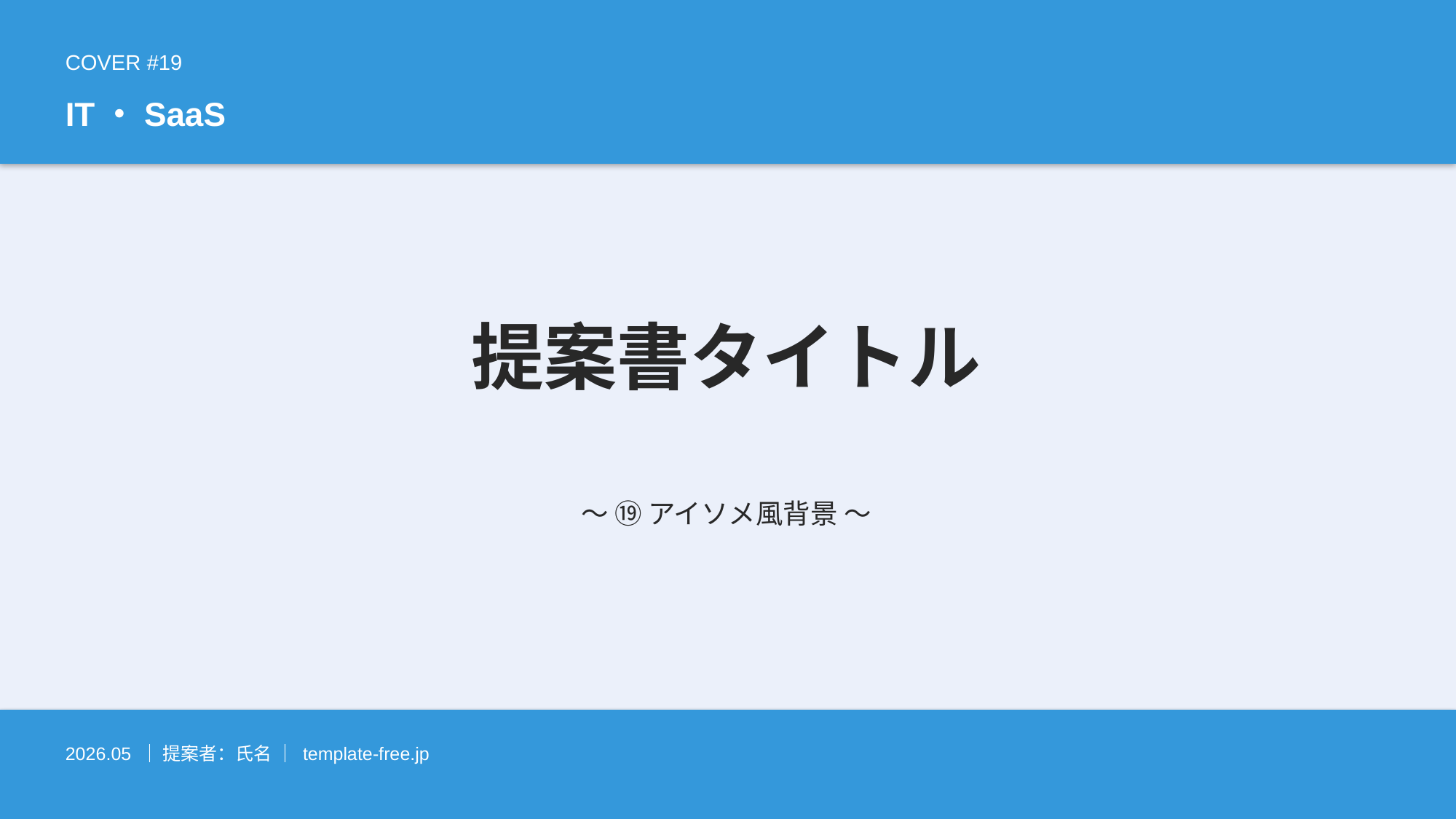

COVER #19
IT・SaaS
提案書タイトル
〜 ⑲ アイソメ風背景 〜

2026.05 ｜ 提案者：氏名 ｜ template-free.jp